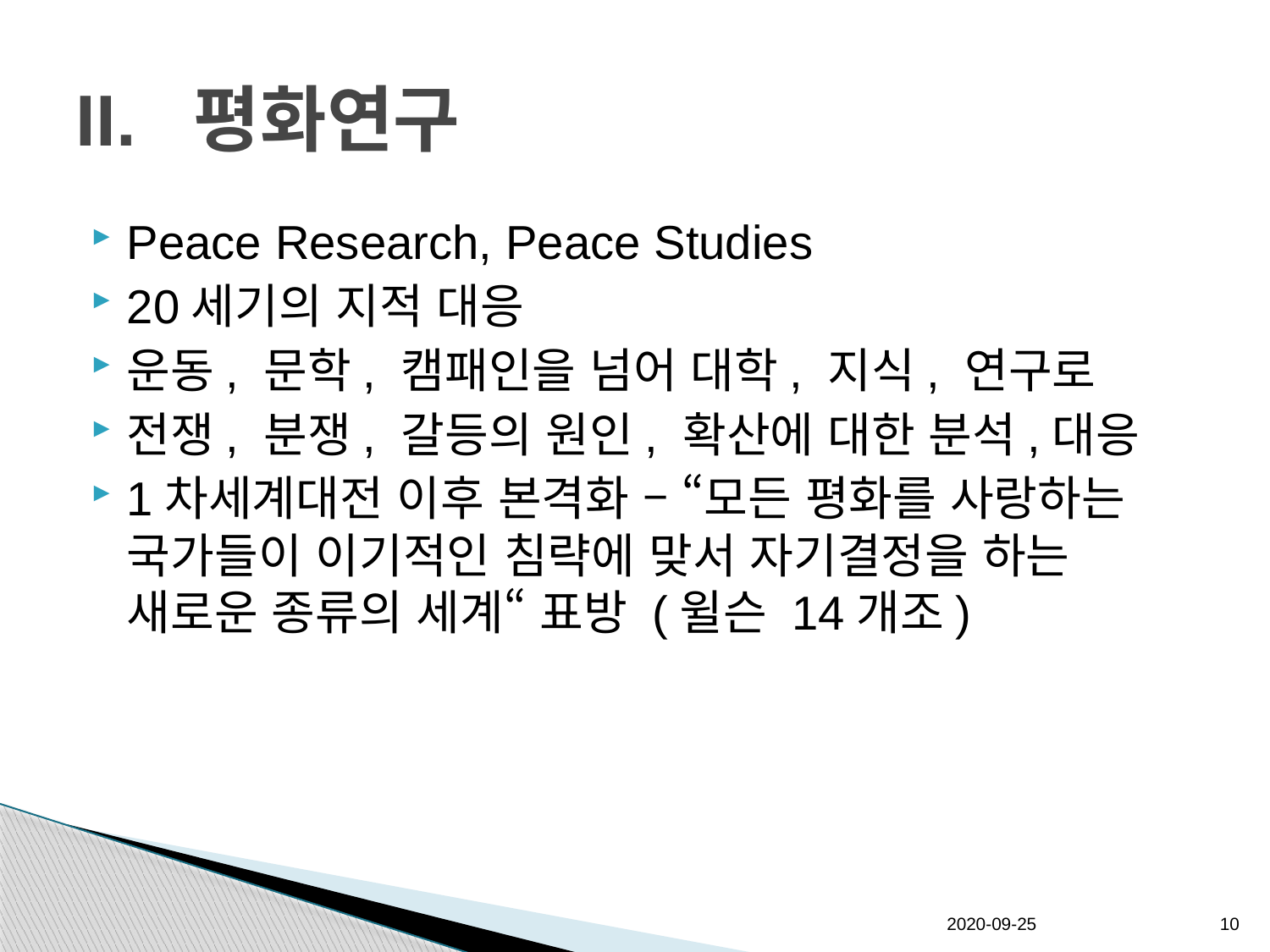

# II.  평화연구
Peace Research, Peace Studies
20세기의 지적 대응
운동, 문학, 캠패인을 넘어 대학, 지식, 연구로
전쟁, 분쟁, 갈등의 원인, 확산에 대한 분석,대응
1차세계대전 이후 본격화 – “모든 평화를 사랑하는 국가들이 이기적인 침략에 맞서 자기결정을 하는 새로운 종류의 세계“ 표방 (윌슨 14개조)
2020-09-25
10